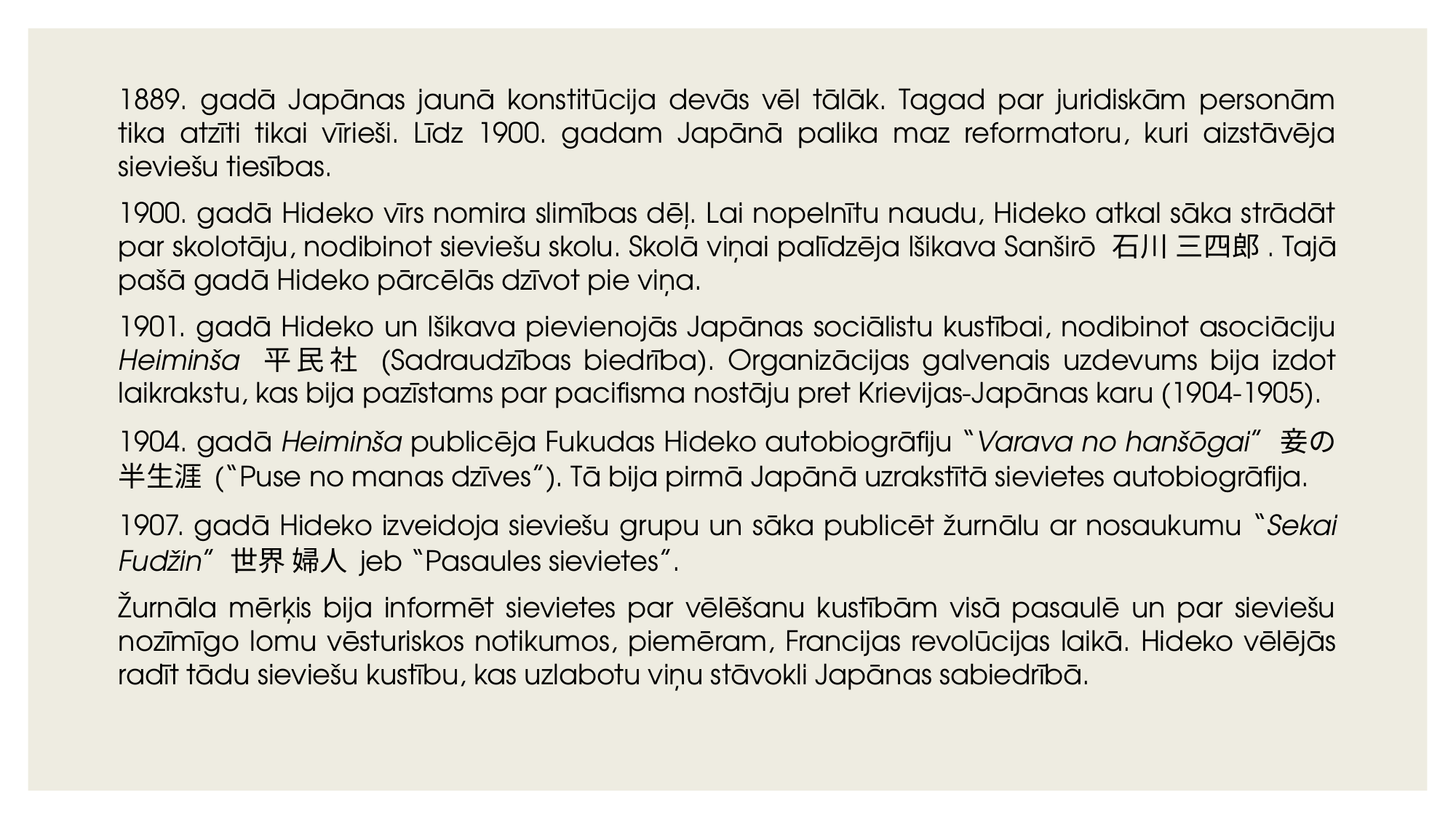

1889. gadā Japānas jaunā konstitūcija devās vēl tālāk. Tagad par juridiskām personām tika atzīti tikai vīrieši. Līdz 1900. gadam Japānā palika maz reformatoru, kuri aizstāvēja sieviešu tiesības.
1900. gadā Hideko vīrs nomira slimības dēļ. Lai nopelnītu naudu, Hideko atkal sāka strādāt par skolotāju, nodibinot sieviešu skolu. Skolā viņai palīdzēja Išikava Sanširō 石川 三四郎. Tajā pašā gadā Hideko pārcēlās dzīvot pie viņa.
1901. gadā Hideko un Išikava pievienojās Japānas sociālistu kustībai, nodibinot asociāciju Heiminša 平民社 (Sadraudzības biedrība). Organizācijas galvenais uzdevums bija izdot laikrakstu, kas bija pazīstams par pacifisma nostāju pret Krievijas-Japānas karu (1904-1905).
1904. gadā Heiminša publicēja Fukudas Hideko autobiogrāfiju “Varava no hanšōgai” 妾の半生涯 (“Puse no manas dzīves”). Tā bija pirmā Japānā uzrakstītā sievietes autobiogrāfija.
1907. gadā Hideko izveidoja sieviešu grupu un sāka publicēt žurnālu ar nosaukumu “Sekai Fudžin” 世界 婦人 jeb “Pasaules sievietes”.
Žurnāla mērķis bija informēt sievietes par vēlēšanu kustībām visā pasaulē un par sieviešu nozīmīgo lomu vēsturiskos notikumos, piemēram, Francijas revolūcijas laikā. Hideko vēlējās radīt tādu sieviešu kustību, kas uzlabotu viņu stāvokli Japānas sabiedrībā.